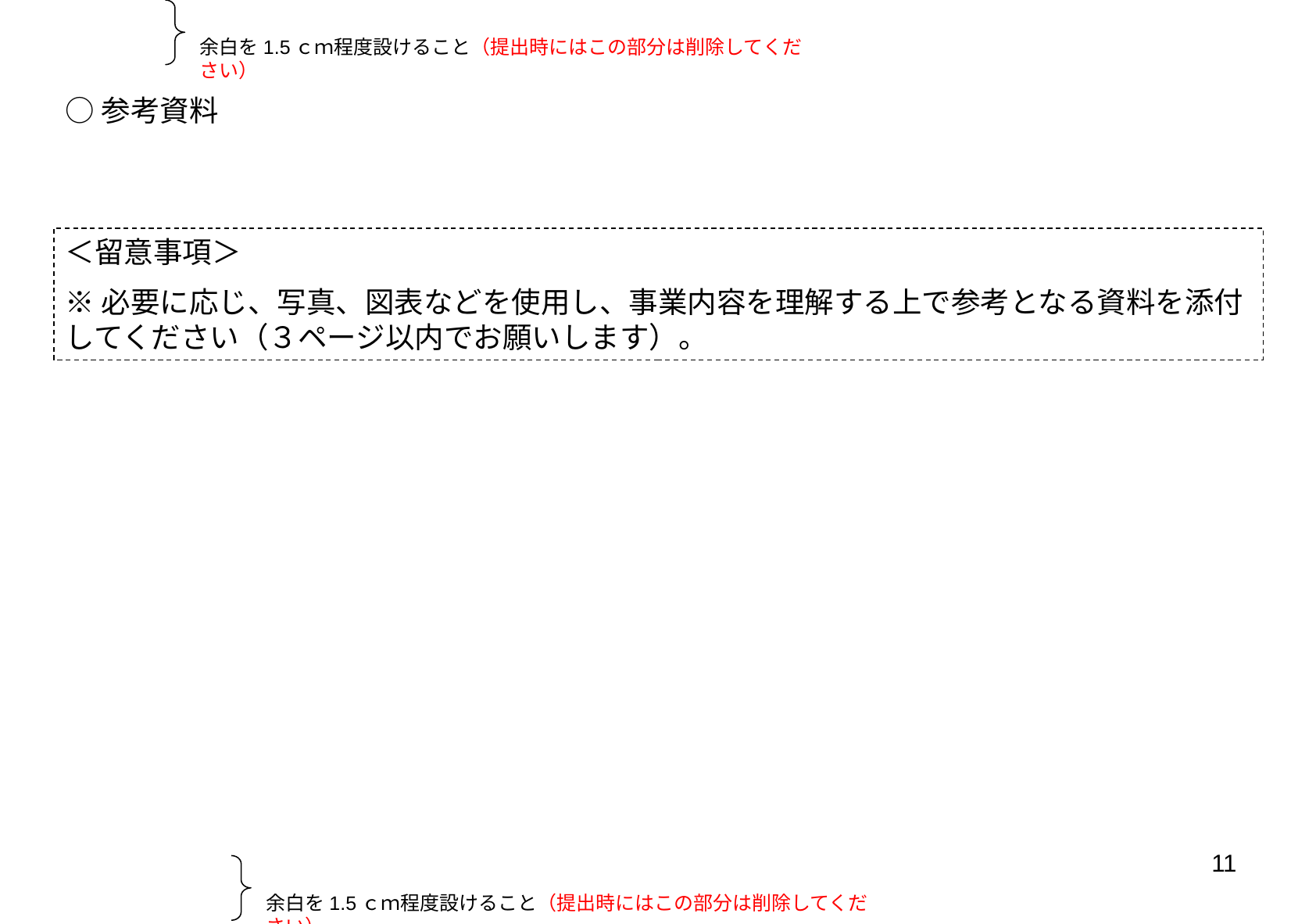

余白を1.5ｃｍ程度設けること（提出時にはこの部分は削除してください）
○参考資料
＜留意事項＞
※必要に応じ、写真、図表などを使用し、事業内容を理解する上で参考となる資料を添付してください（３ページ以内でお願いします）。
11

余白を1.5ｃｍ程度設けること（提出時にはこの部分は削除してください）